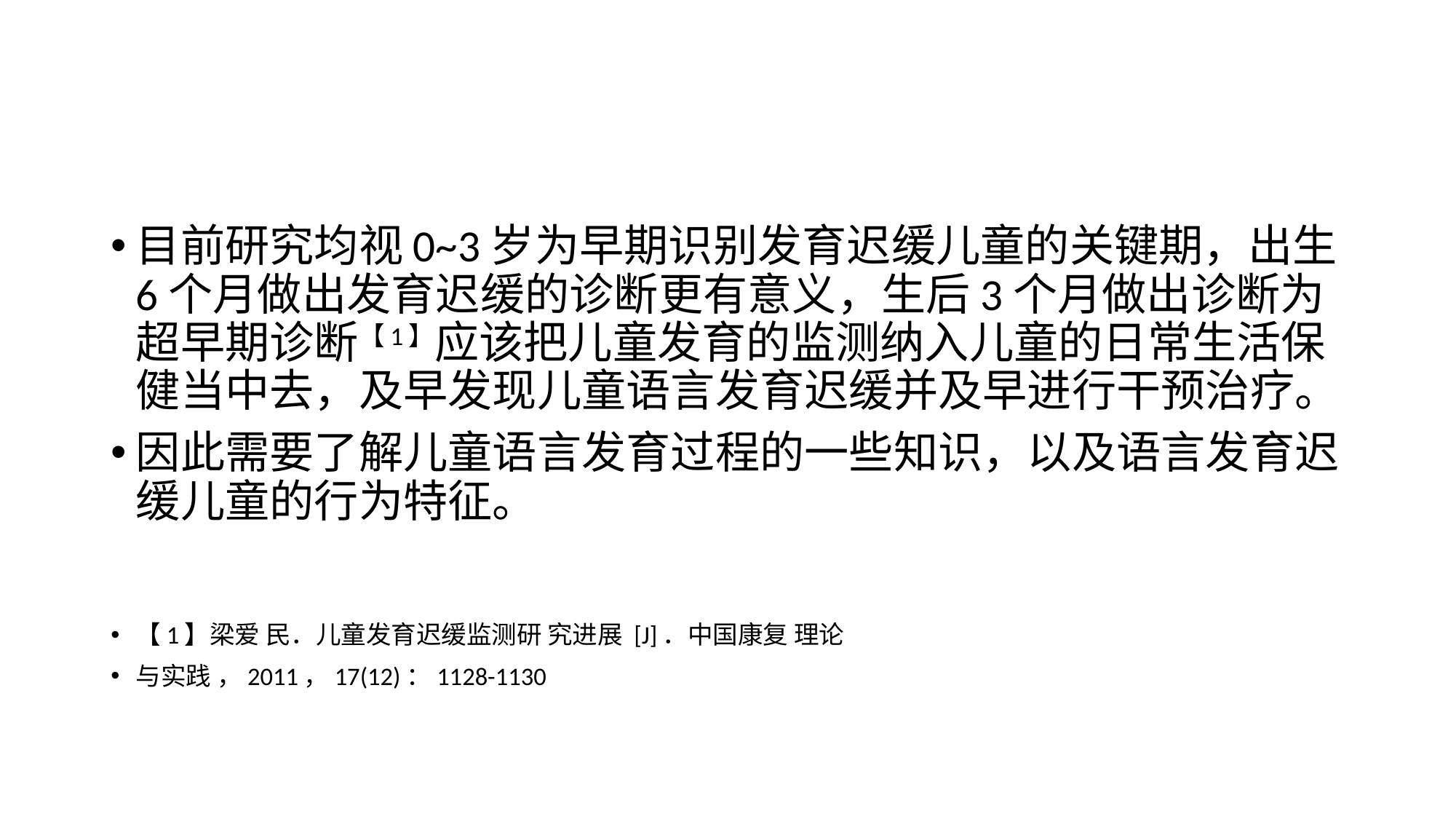

#
目前研究均视0~3岁为早期识别发育迟缓儿童的关键期，出生6个月做出发育迟缓的诊断更有意义，生后3个月做出诊断为超早期诊断【1】应该把儿童发育的监测纳入儿童的日常生活保健当中去，及早发现儿童语言发育迟缓并及早进行干预治疗。
因此需要了解儿童语言发育过程的一些知识，以及语言发育迟缓儿童的行为特征。

【1】梁爱 民．儿童发育迟缓监测研 究进展 [J]．中国康复 理论
与实践 ，2011，17(12)：1128-1130